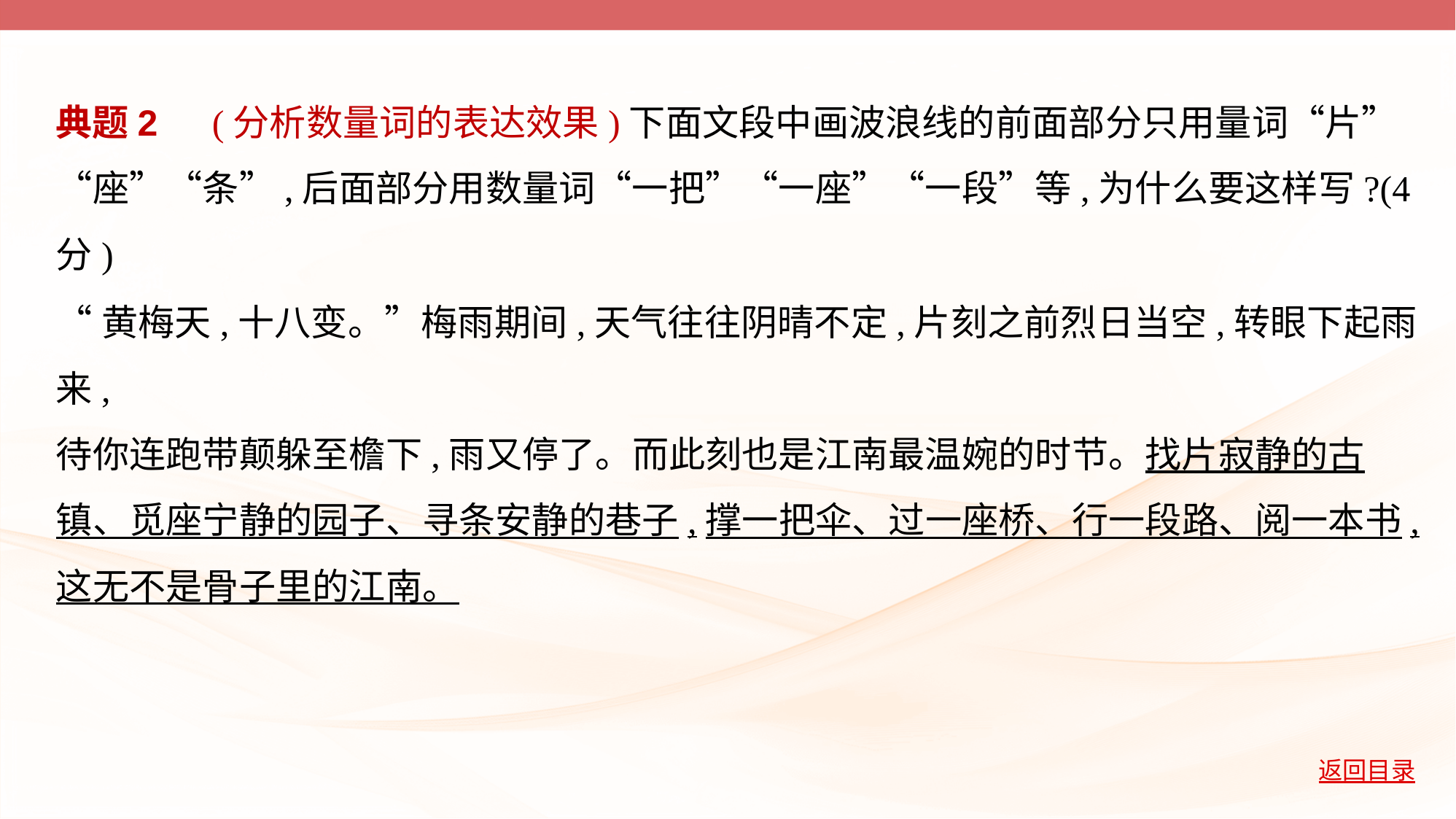

典题2　(分析数量词的表达效果)下面文段中画波浪线的前面部分只用量词“片”
“座”“条”,后面部分用数量词“一把”“一座”“一段”等,为什么要这样写?(4
分)
“黄梅天,十八变。”梅雨期间,天气往往阴晴不定,片刻之前烈日当空,转眼下起雨来,
待你连跑带颠躲至檐下,雨又停了。而此刻也是江南最温婉的时节。找片寂静的古
镇、觅座宁静的园子、寻条安静的巷子,撑一把伞、过一座桥、行一段路、阅一本书,
这无不是骨子里的江南。